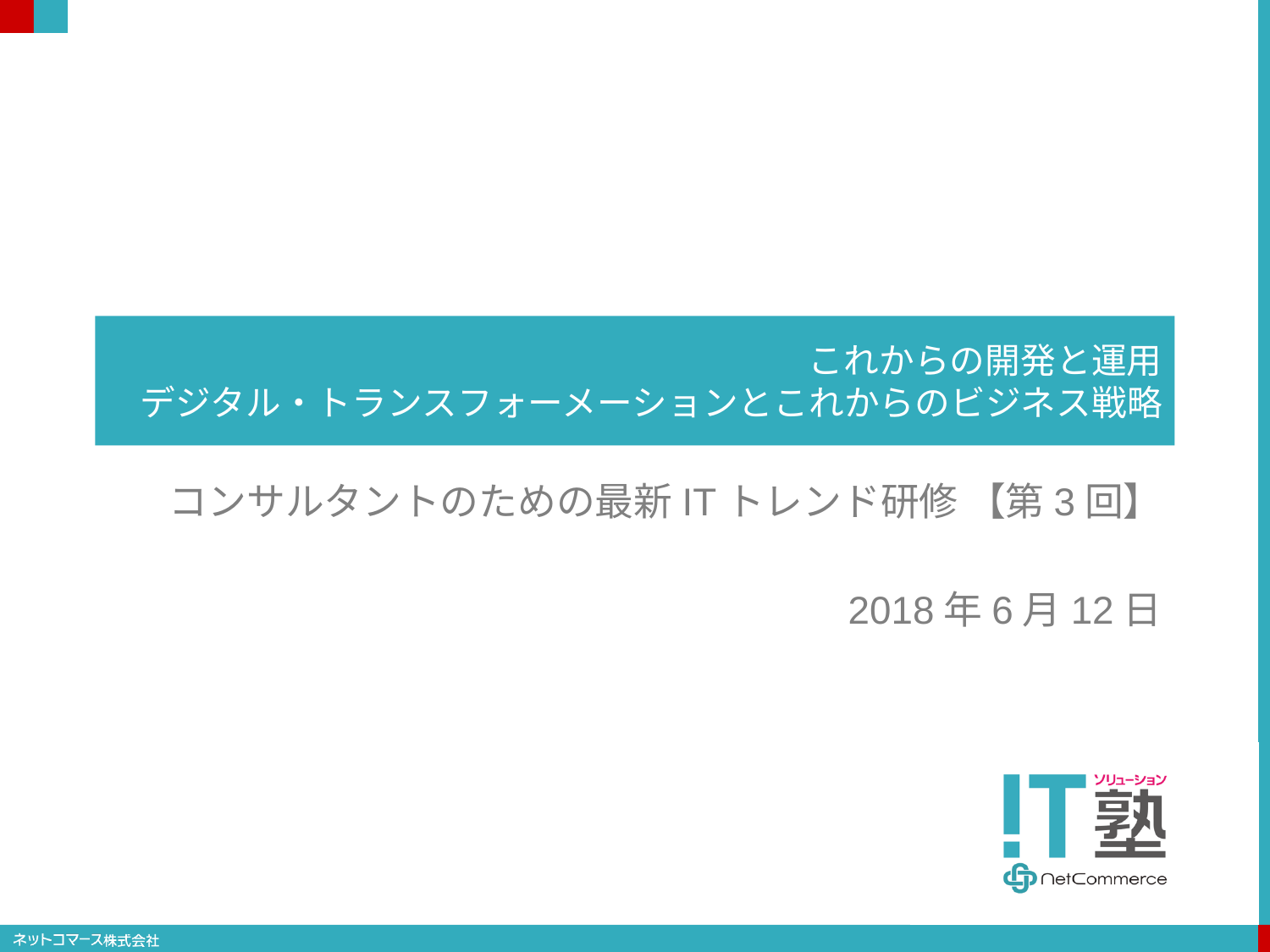

# これからの開発と運用 デジタル・トランスフォーメーションとこれからのビジネス戦略
コンサルタントのための最新ITトレンド研修 【第3回】

2018年6月12日